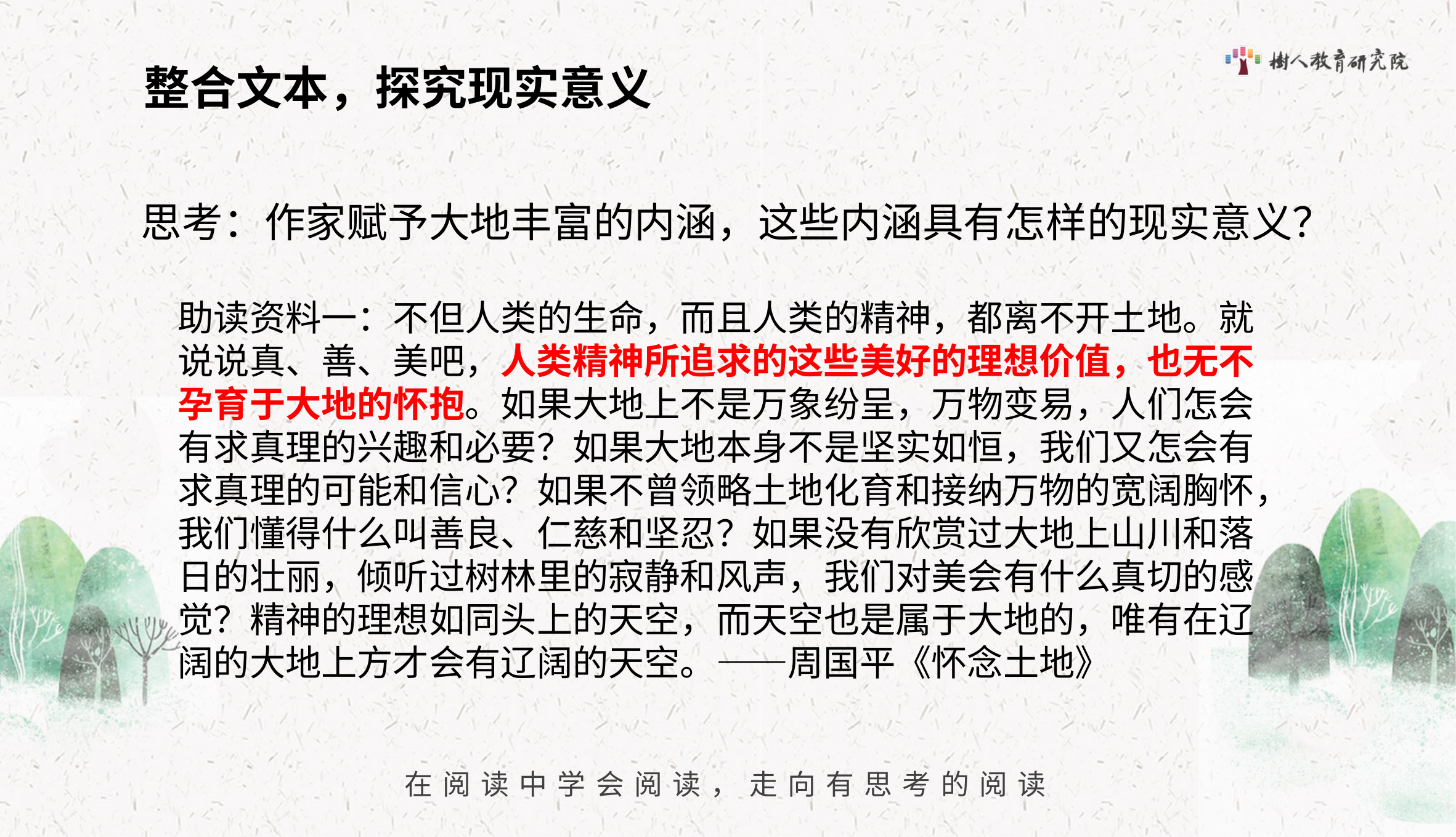

整合文本，探究现实意义
思考：作家赋予大地丰富的内涵，这些内涵具有怎样的现实意义？
助读资料一：不但人类的生命，而且人类的精神，都离不开土地。就说说真、善、美吧，人类精神所追求的这些美好的理想价值，也无不孕育于大地的怀抱。如果大地上不是万象纷呈，万物变易，人们怎会有求真理的兴趣和必要？如果大地本身不是坚实如恒，我们又怎会有求真理的可能和信心？如果不曾领略土地化育和接纳万物的宽阔胸怀，我们懂得什么叫善良、仁慈和坚忍？如果没有欣赏过大地上山川和落日的壮丽，倾听过树林里的寂静和风声，我们对美会有什么真切的感觉？精神的理想如同头上的天空，而天空也是属于大地的，唯有在辽阔的大地上方才会有辽阔的天空。——周国平《怀念土地》